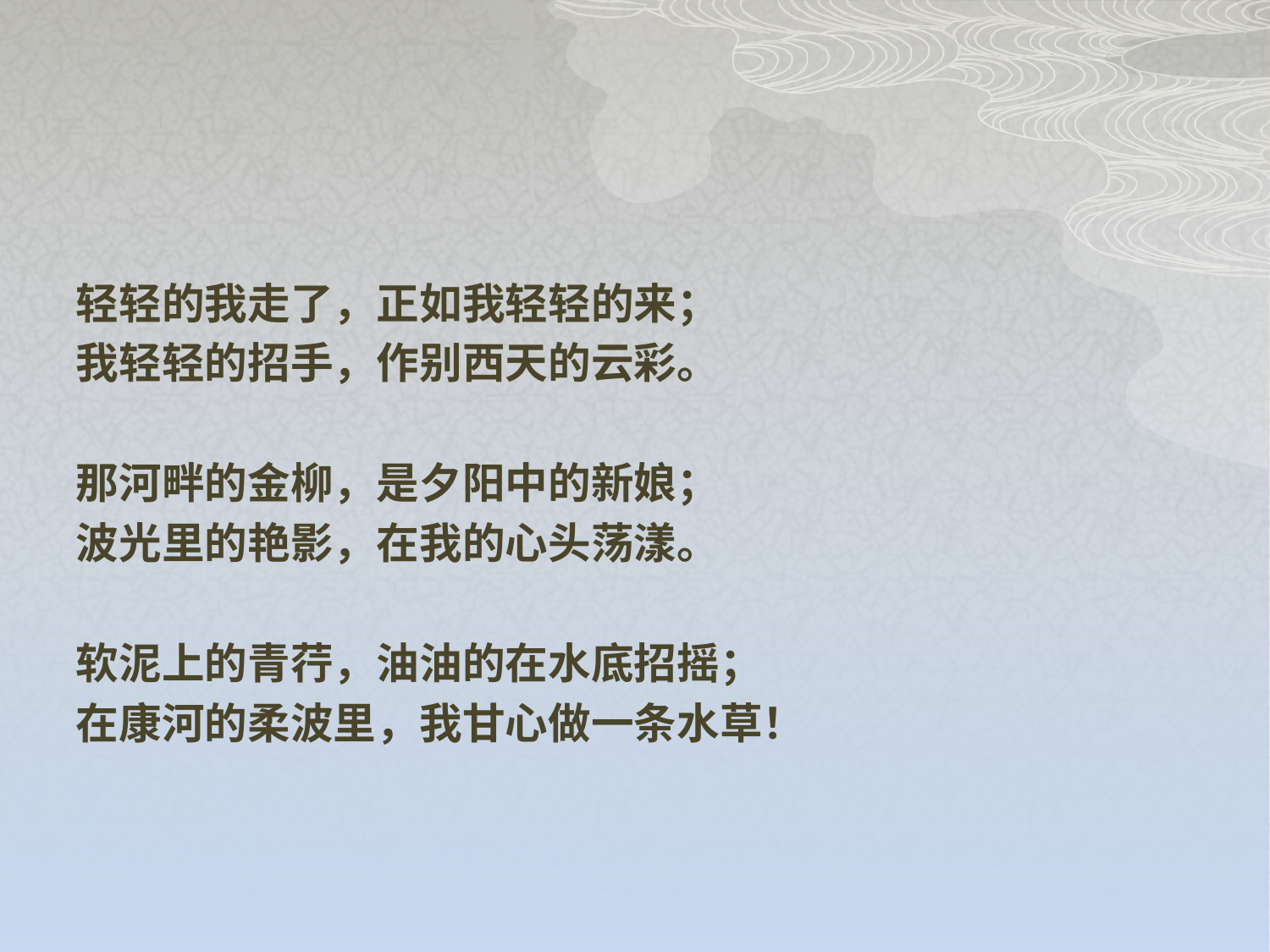

轻轻的我走了，正如我轻轻的来；
我轻轻的招手，作别西天的云彩。

那河畔的金柳，是夕阳中的新娘；
波光里的艳影，在我的心头荡漾。

软泥上的青荇，油油的在水底招摇；
在康河的柔波里，我甘心做一条水草！

#